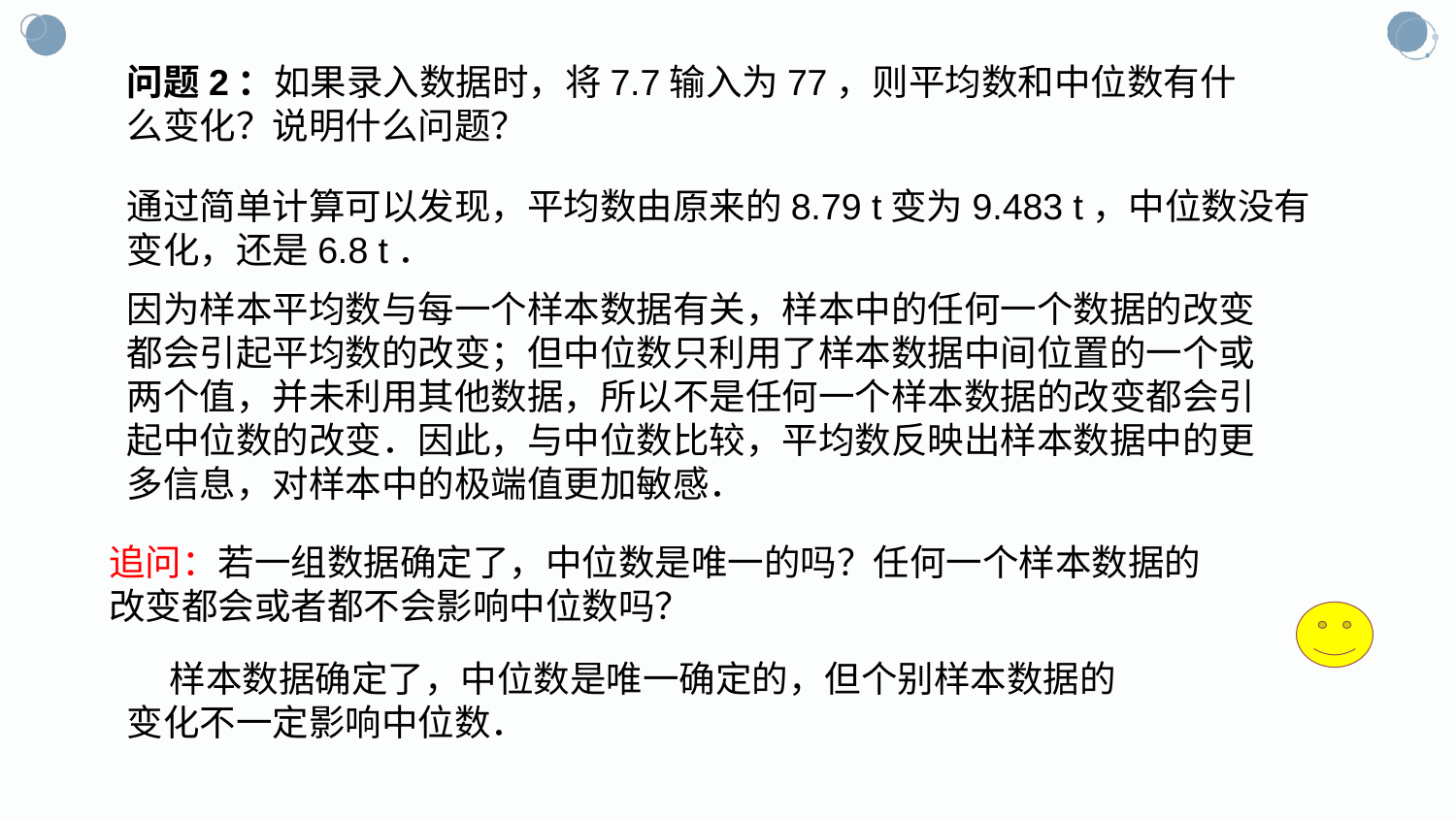

问题2：如果录入数据时，将7.7输入为77，则平均数和中位数有什么变化？说明什么问题？
通过简单计算可以发现，平均数由原来的8.79 t变为9.483 t，中位数没有变化，还是6.8 t．
因为样本平均数与每一个样本数据有关，样本中的任何一个数据的改变都会引起平均数的改变；但中位数只利用了样本数据中间位置的一个或两个值，并未利用其他数据，所以不是任何一个样本数据的改变都会引起中位数的改变．因此，与中位数比较，平均数反映出样本数据中的更多信息，对样本中的极端值更加敏感．
追问：若一组数据确定了，中位数是唯一的吗？任何一个样本数据的改变都会或者都不会影响中位数吗？

样本数据确定了，中位数是唯一确定的，但个别样本数据的变化不一定影响中位数．